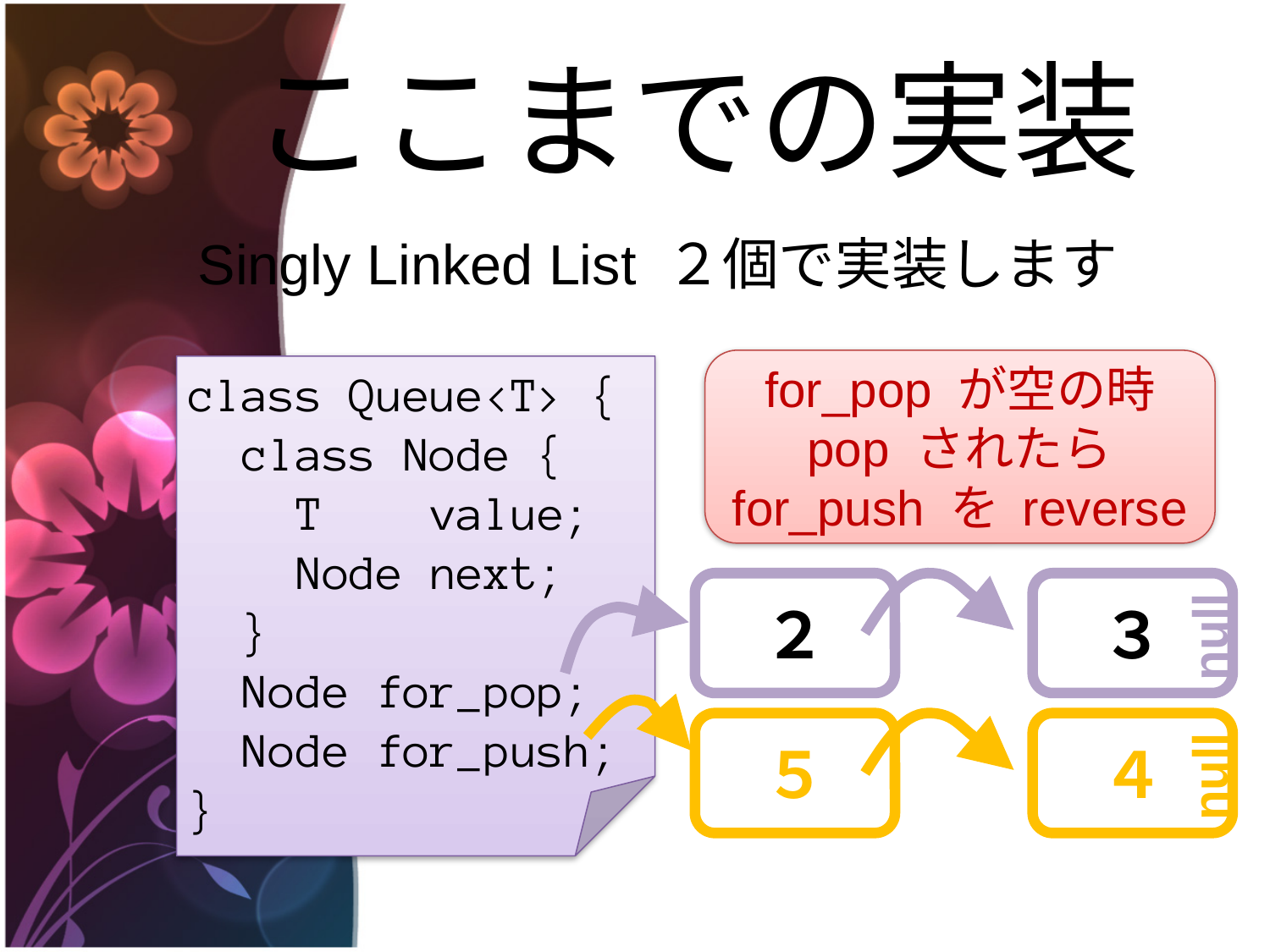

# ここまでの実装
Singly Linked List ２個で実装します
for_pop が空の時
pop されたら
for_push を reverse
class Queue<T> {
  class Node {
    T    value;
    Node next;
  }
  Node for_pop;
  Node for_push;
}
３
null
２

４
null
５